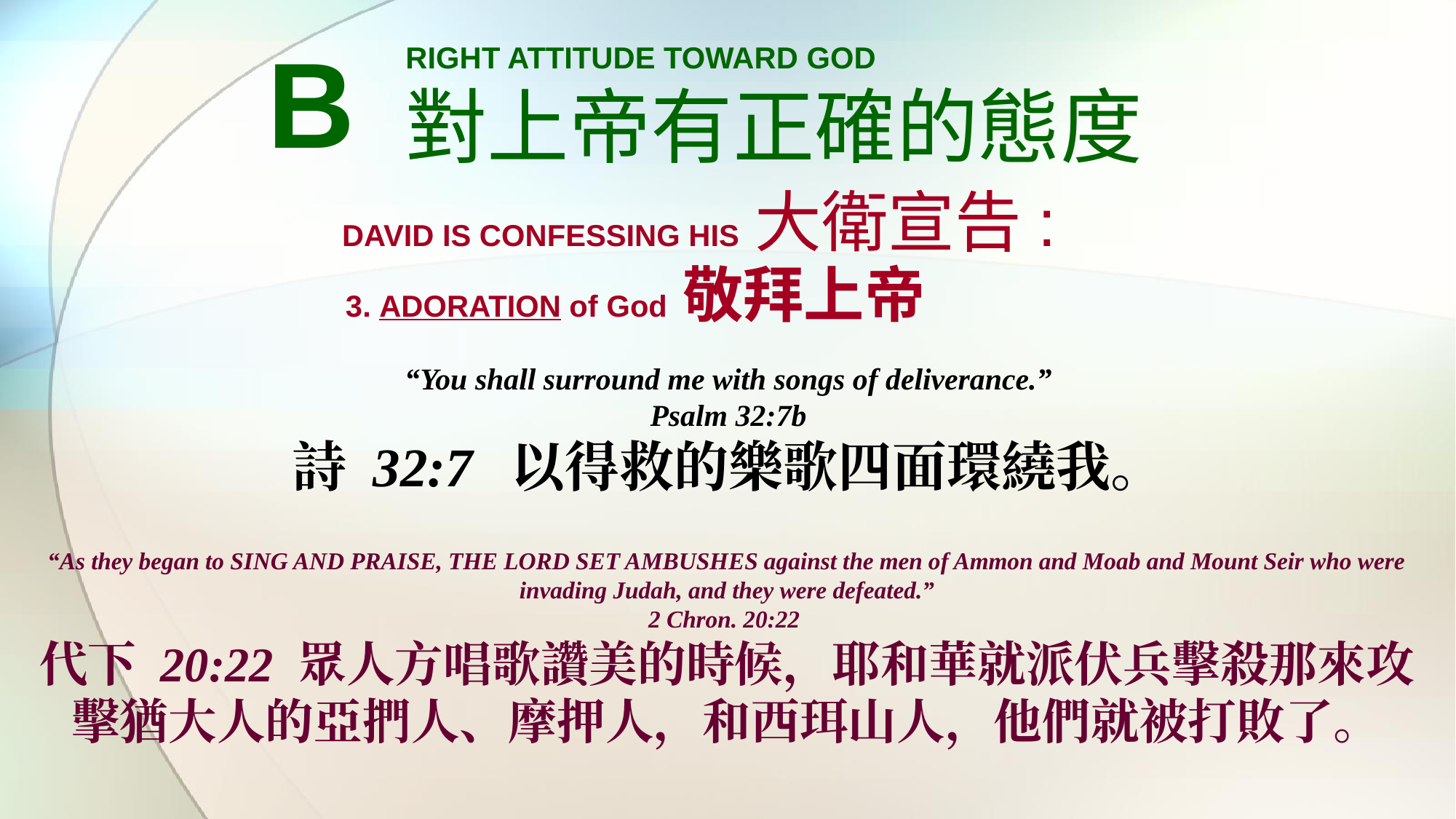

B
RIGHT ATTITUDE TOWARD GOD
對上帝有正確的態度
DAVID IS CONFESSING HIS 大衛宣告:
3. ADORATION of God 敬拜上帝
“You shall surround me with songs of deliverance.”
Psalm 32:7b
詩 32:7	以得救的樂歌四面環繞我。
“As they began to SING AND PRAISE, THE LORD SET AMBUSHES against the men of Ammon and Moab and Mount Seir who were invading Judah, and they were defeated.”
2 Chron. 20:22
代下 20:22 眾人方唱歌讚美的時候，耶和華就派伏兵擊殺那來攻擊猶大人的亞捫人、摩押人，和西珥山人，他們就被打敗了。